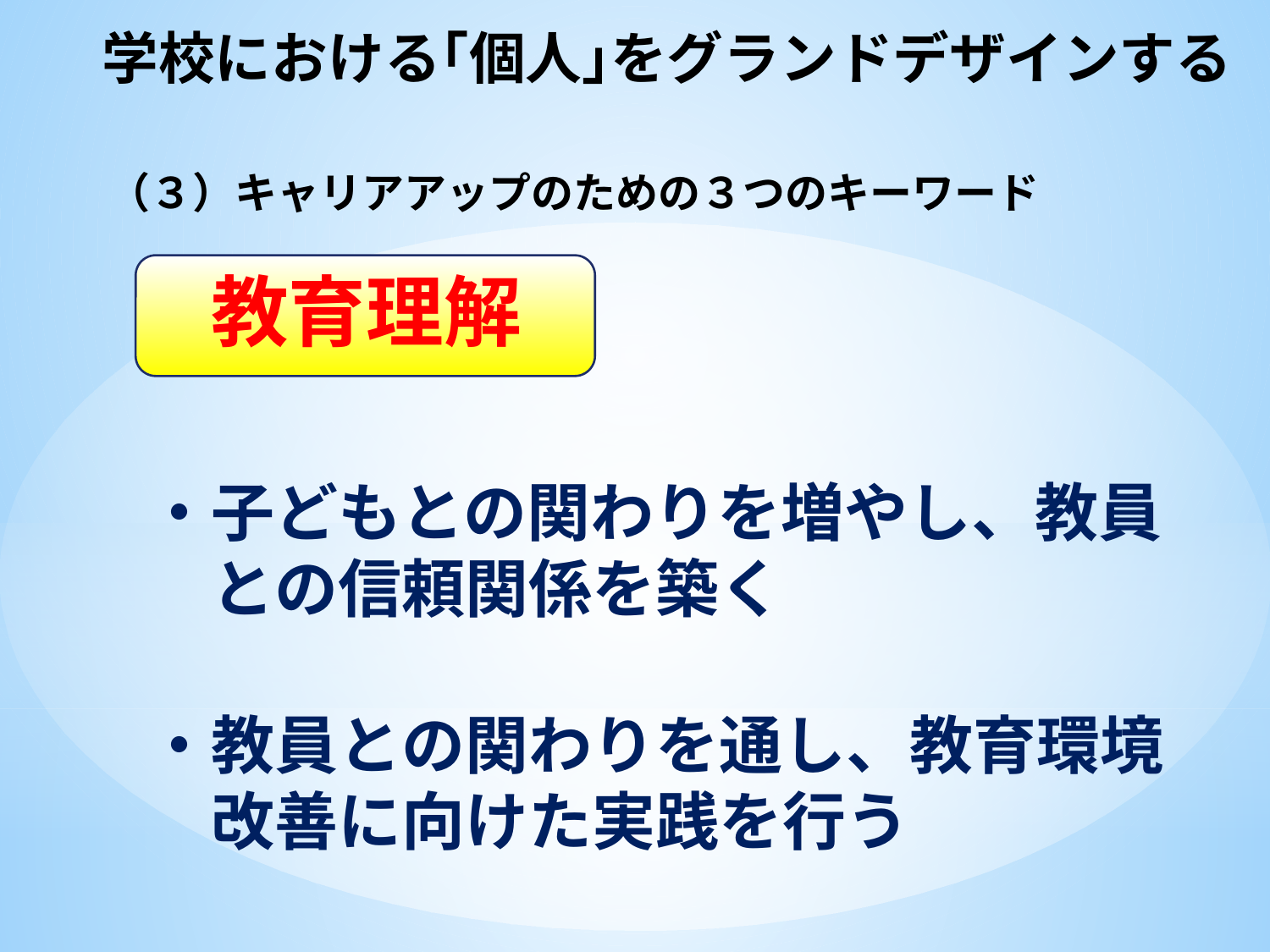

# 学校における｢個人｣をグランドデザインする
（３）キャリアアップのための３つのキーワード

教育理解
・子どもとの関わりを増やし、教員
　との信頼関係を築く
・教員との関わりを通し、教育環境
　改善に向けた実践を行う